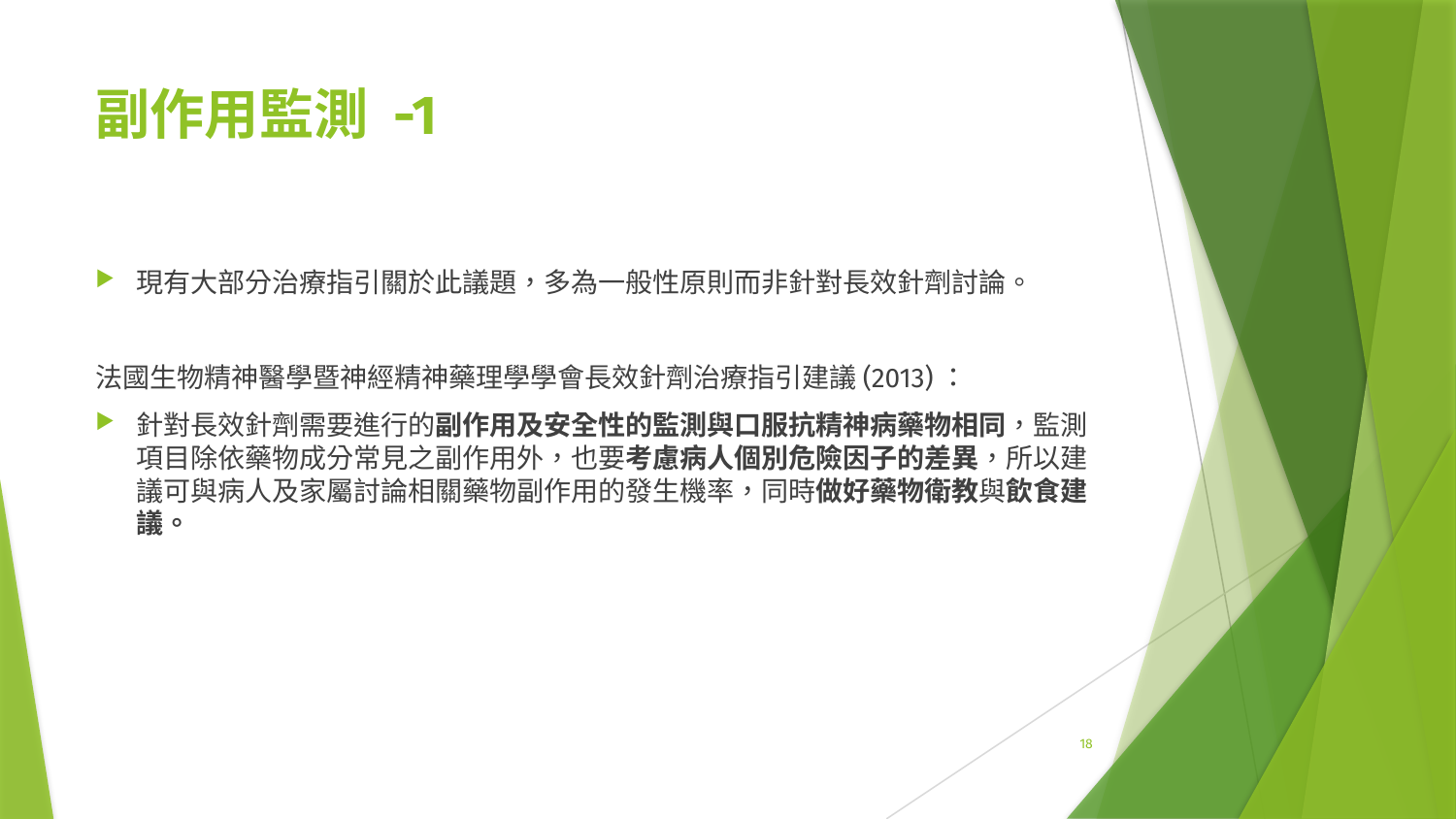

# 副作用監測 -1
現有大部分治療指引關於此議題，多為一般性原則而非針對長效針劑討論。

法國生物精神醫學暨神經精神藥理學學會長效針劑治療指引建議(2013)：
針對長效針劑需要進行的副作用及安全性的監測與口服抗精神病藥物相同，監測項目除依藥物成分常見之副作用外，也要考慮病人個別危險因子的差異，所以建議可與病人及家屬討論相關藥物副作用的發生機率，同時做好藥物衛教與飲食建議。
18